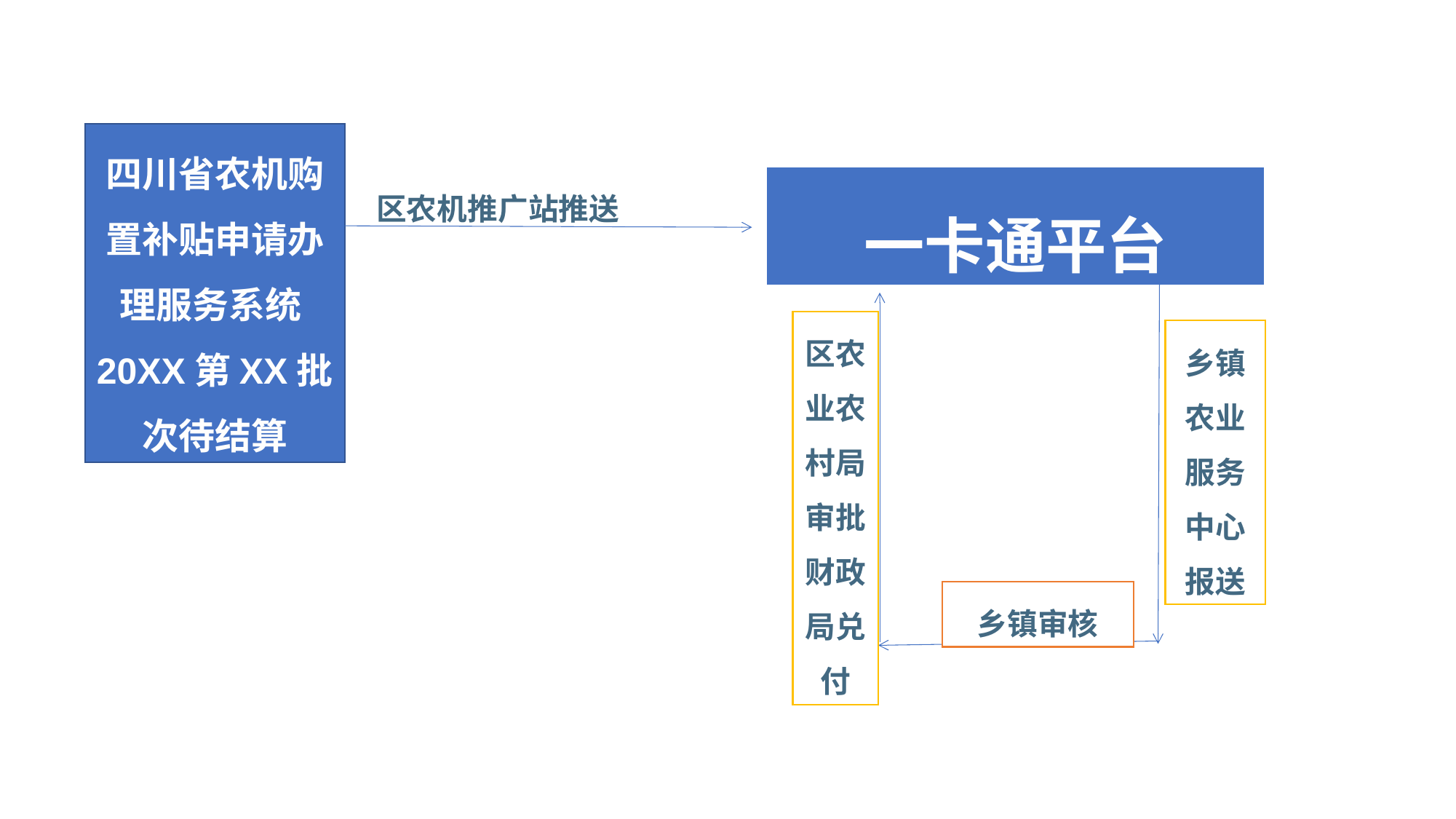

四川省农机购置补贴申请办理服务系统20XX第XX批次待结算

一卡通平台
区农机推广站推送
区农业农村局审批财政局兑付

乡镇农业服务中心报送

乡镇审核